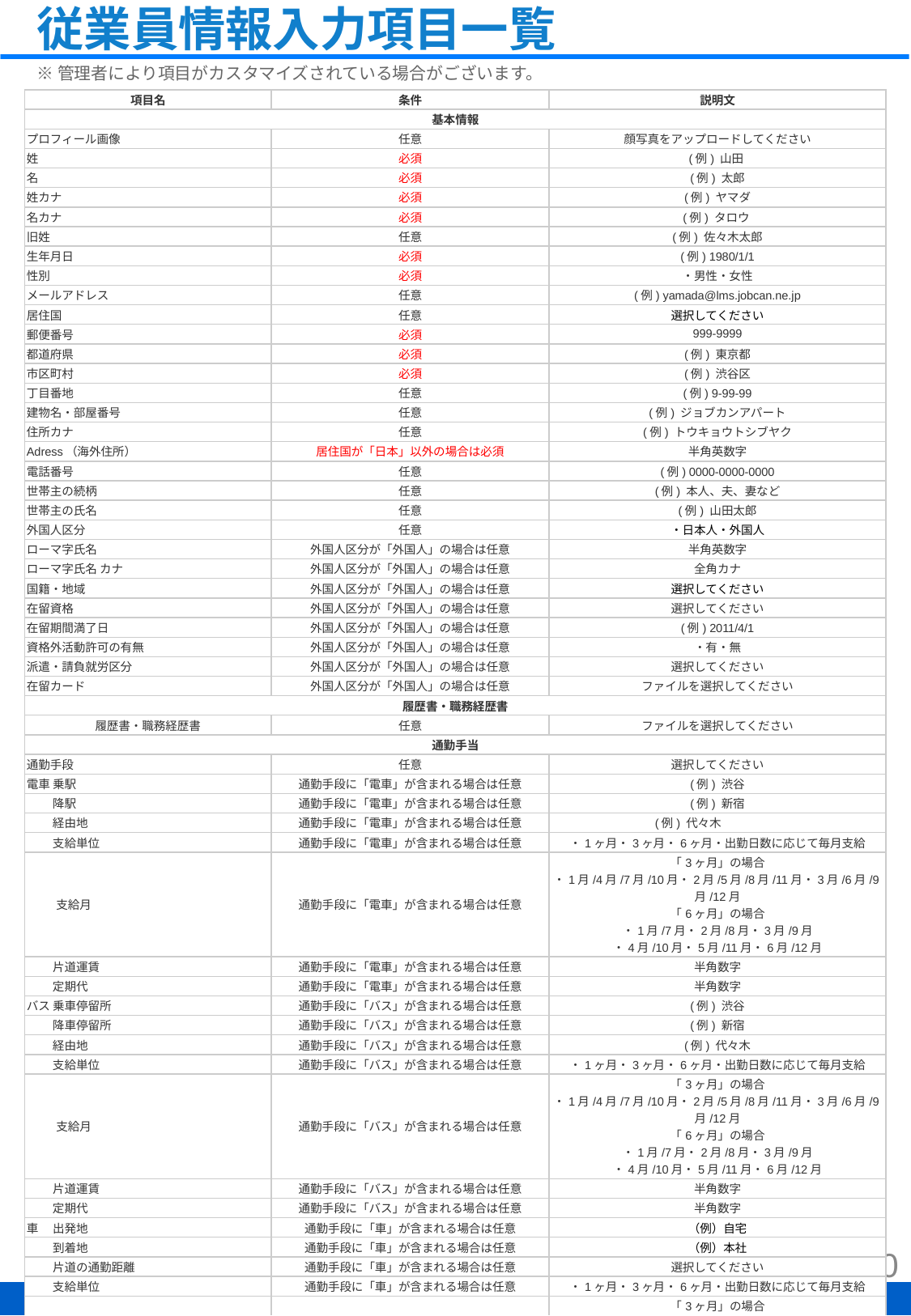

# 従業員情報入力項目一覧
※管理者により項目がカスタマイズされている場合がございます。
| 項目名 | 条件 | 説明文 |
| --- | --- | --- |
| 基本情報 |  |  |
| プロフィール画像 | 任意 | 顔写真をアップロードしてください |
| 姓 | 必須 | (例) 山田 |
| 名 | 必須 | (例) 太郎 |
| 姓カナ | 必須 | (例) ヤマダ |
| 名カナ | 必須 | (例) タロウ |
| 旧姓 | 任意 | (例) 佐々木太郎 |
| 生年月日 | 必須 | (例) 1980/1/1 |
| 性別 | 必須 | ・男性・女性 |
| メールアドレス | 任意 | (例) yamada@lms.jobcan.ne.jp |
| 居住国 | 任意 | 選択してください |
| 郵便番号 | 必須 | 999-9999 |
| 都道府県 | 必須 | (例) 東京都 |
| 市区町村 | 必須 | (例) 渋谷区 |
| 丁目番地 | 任意 | (例) 9-99-99 |
| 建物名・部屋番号 | 任意 | (例) ジョブカンアパート |
| 住所カナ | 任意 | (例) トウキョウトシブヤク |
| Adress（海外住所） | 居住国が「日本」以外の場合は必須 | 半角英数字 |
| 電話番号 | 任意 | (例) 0000-0000-0000 |
| 世帯主の続柄 | 任意 | (例) 本人、夫、妻など |
| 世帯主の氏名 | 任意 | (例) 山田太郎 |
| 外国人区分 | 任意 | ・日本人・外国人 |
| ローマ字氏名 | 外国人区分が「外国人」の場合は任意 | 半角英数字 |
| ローマ字氏名 カナ | 外国人区分が「外国人」の場合は任意 | 全角カナ |
| 国籍・地域 | 外国人区分が「外国人」の場合は任意 | 選択してください |
| 在留資格 | 外国人区分が「外国人」の場合は任意 | 選択してください |
| 在留期間満了日 | 外国人区分が「外国人」の場合は任意 | (例) 2011/4/1 |
| 資格外活動許可の有無 | 外国人区分が「外国人」の場合は任意 | ・有・無 |
| 派遣・請負就労区分 | 外国人区分が「外国人」の場合は任意 | 選択してください |
| 在留カード | 外国人区分が「外国人」の場合は任意 | ファイルを選択してください |
| 履歴書・職務経歴書 |  |  |
| 履歴書・職務経歴書 | 任意 | ファイルを選択してください |
| 通勤手当 |  |  |
| 通勤手段 | 任意 | 選択してください |
| 電車 乗駅 | 通勤手段に「電車」が含まれる場合は任意 | (例) 渋谷 |
| 降駅 | 通勤手段に「電車」が含まれる場合は任意 | (例) 新宿 |
| 経由地 | 通勤手段に「電車」が含まれる場合は任意 | (例) 代々木 |
| 支給単位 | 通勤手段に「電車」が含まれる場合は任意 | ・1ヶ月・3ヶ月・6ヶ月・出勤日数に応じて毎月支給 |
| 支給月 | 通勤手段に「電車」が含まれる場合は任意 | 「3ヶ月」の場合 ・1月/4月/7月/10月・2月/5月/8月/11月・3月/6月/9月/12月 「6ヶ月」の場合 ・1月/7月・2月/8月・3月/9月 ・4月/10月・5月/11月・6月/12月 |
| 片道運賃 | 通勤手段に「電車」が含まれる場合は任意 | 半角数字 |
| 定期代 | 通勤手段に「電車」が含まれる場合は任意 | 半角数字 |
| バス 乗車停留所 | 通勤手段に「バス」が含まれる場合は任意 | (例) 渋谷 |
| 降車停留所 | 通勤手段に「バス」が含まれる場合は任意 | (例) 新宿 |
| 経由地 | 通勤手段に「バス」が含まれる場合は任意 | (例) 代々木 |
| 支給単位 | 通勤手段に「バス」が含まれる場合は任意 | ・1ヶ月・3ヶ月・6ヶ月・出勤日数に応じて毎月支給 |
| 支給月 | 通勤手段に「バス」が含まれる場合は任意 | 「3ヶ月」の場合 ・1月/4月/7月/10月・2月/5月/8月/11月・3月/6月/9月/12月 「6ヶ月」の場合 ・1月/7月・2月/8月・3月/9月 ・4月/10月・5月/11月・6月/12月 |
| 片道運賃 | 通勤手段に「バス」が含まれる場合は任意 | 半角数字 |
| 定期代 | 通勤手段に「バス」が含まれる場合は任意 | 半角数字 |
| 車　 出発地 | 通勤手段に「車」が含まれる場合は任意 | （例）自宅 |
| 到着地 | 通勤手段に「車」が含まれる場合は任意 | （例）本社 |
| 片道の通勤距離 | 通勤手段に「車」が含まれる場合は任意 | 選択してください |
| 支給単位 | 通勤手段に「車」が含まれる場合は任意 | ・1ヶ月・3ヶ月・6ヶ月・出勤日数に応じて毎月支給 |
| 支給月 | 通勤手段に「車」が含まれる場合は任意 | 「3ヶ月」の場合 ・1月/4月/7月/10月・2月/5月/8月/11月・3月/6月/9月/12月 「6ヶ月」の場合 ・1月/7月・2月/8月・3月/9月 ・4月/10月・5月/11月・6月/12月 |
| 支給額 | 通勤手段に「車」が含まれる場合は任意 | 半角数字 |
30